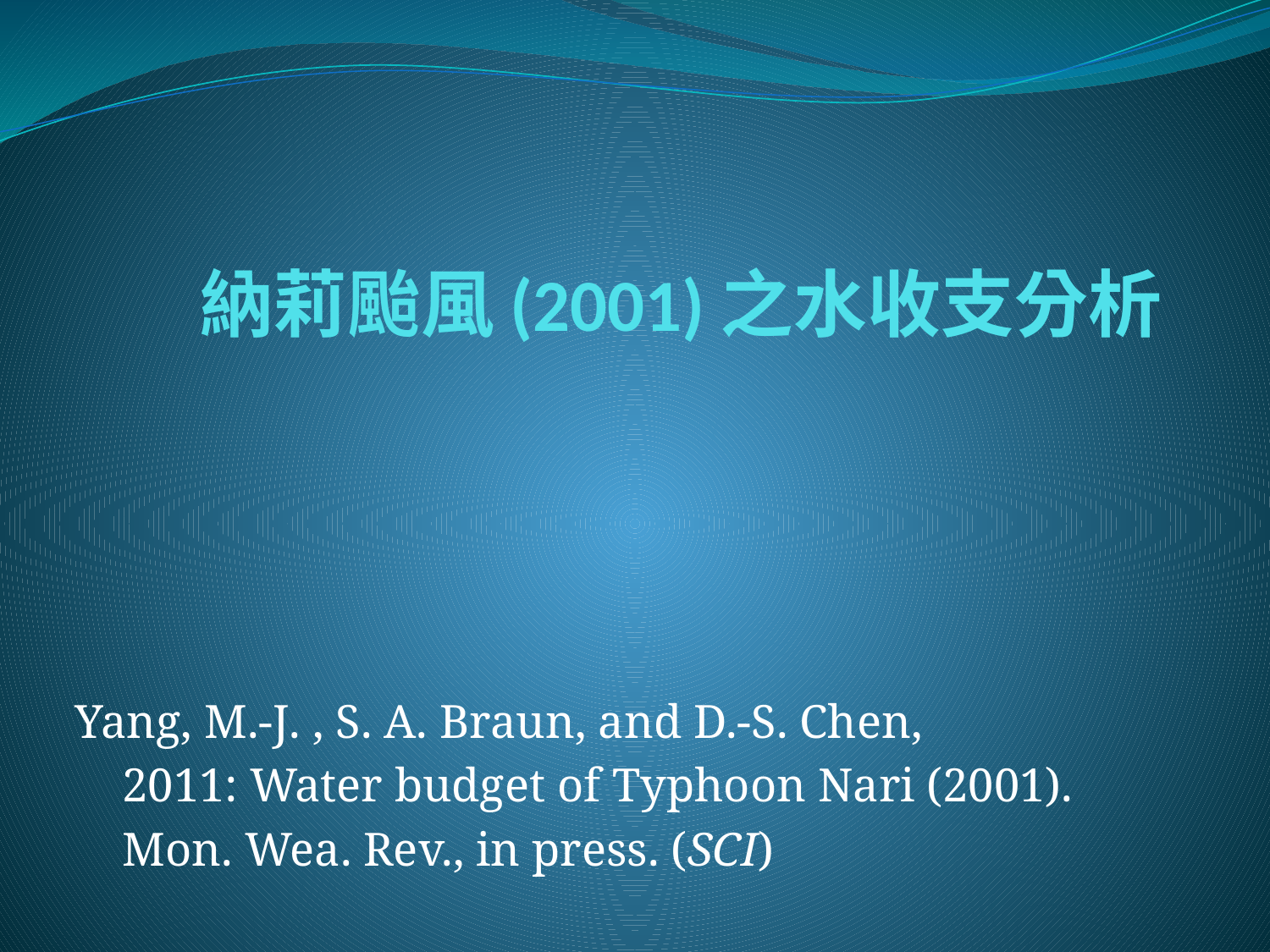

# 納莉颱風(2001)之水收支分析
Yang, M.-J. , S. A. Braun, and D.-S. Chen,
    2011: Water budget of Typhoon Nari (2001).
    Mon. Wea. Rev., in press. (SCI)